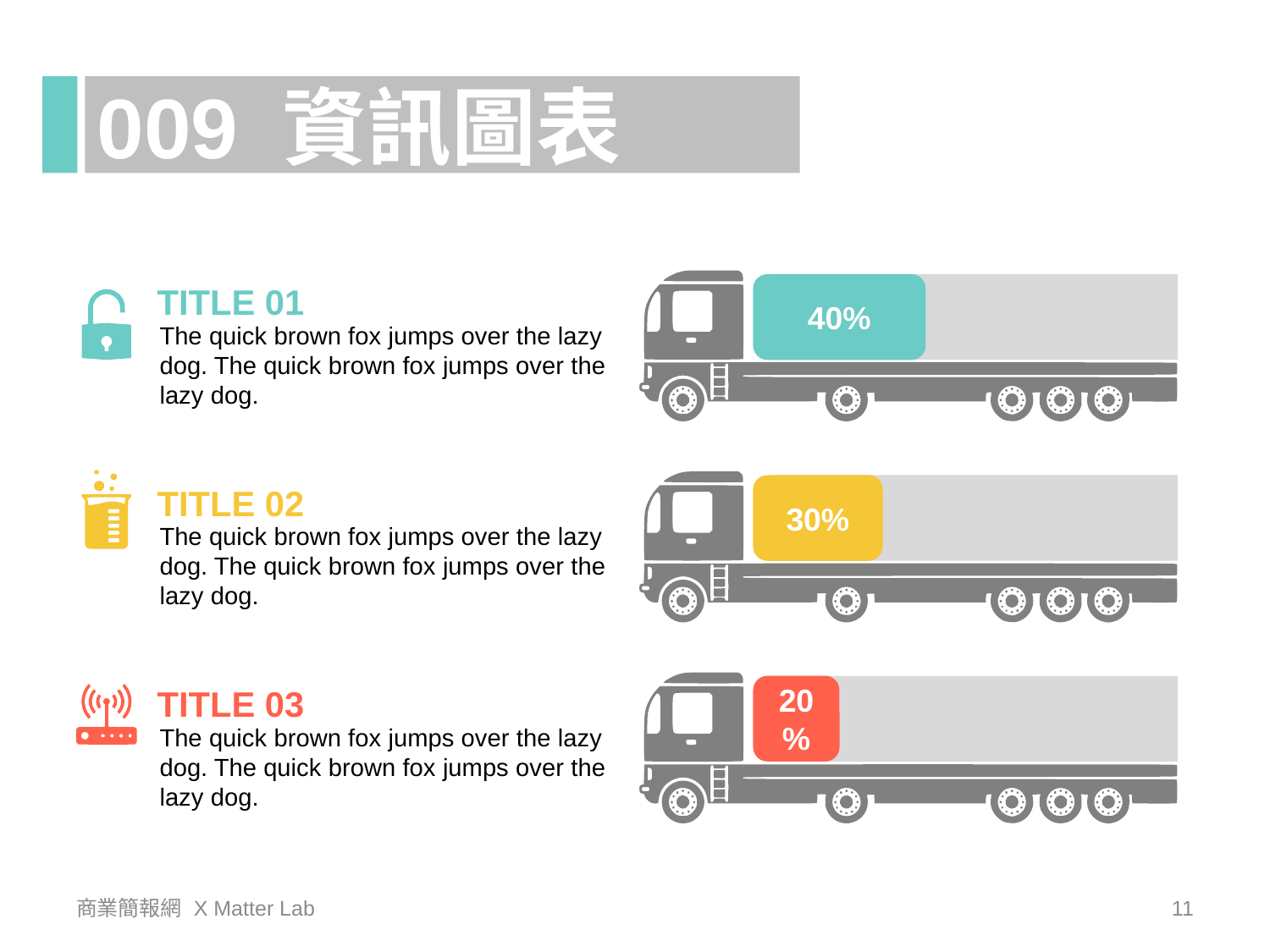

009 資訊圖表

TITLE 01
40%

The quick brown fox jumps over the lazy dog. The quick brown fox jumps over the lazy dog.

TITLE 02
30%

The quick brown fox jumps over the lazy dog. The quick brown fox jumps over the lazy dog.

TITLE 03
20%

The quick brown fox jumps over the lazy dog. The quick brown fox jumps over the lazy dog.
商業簡報網 X Matter Lab
11